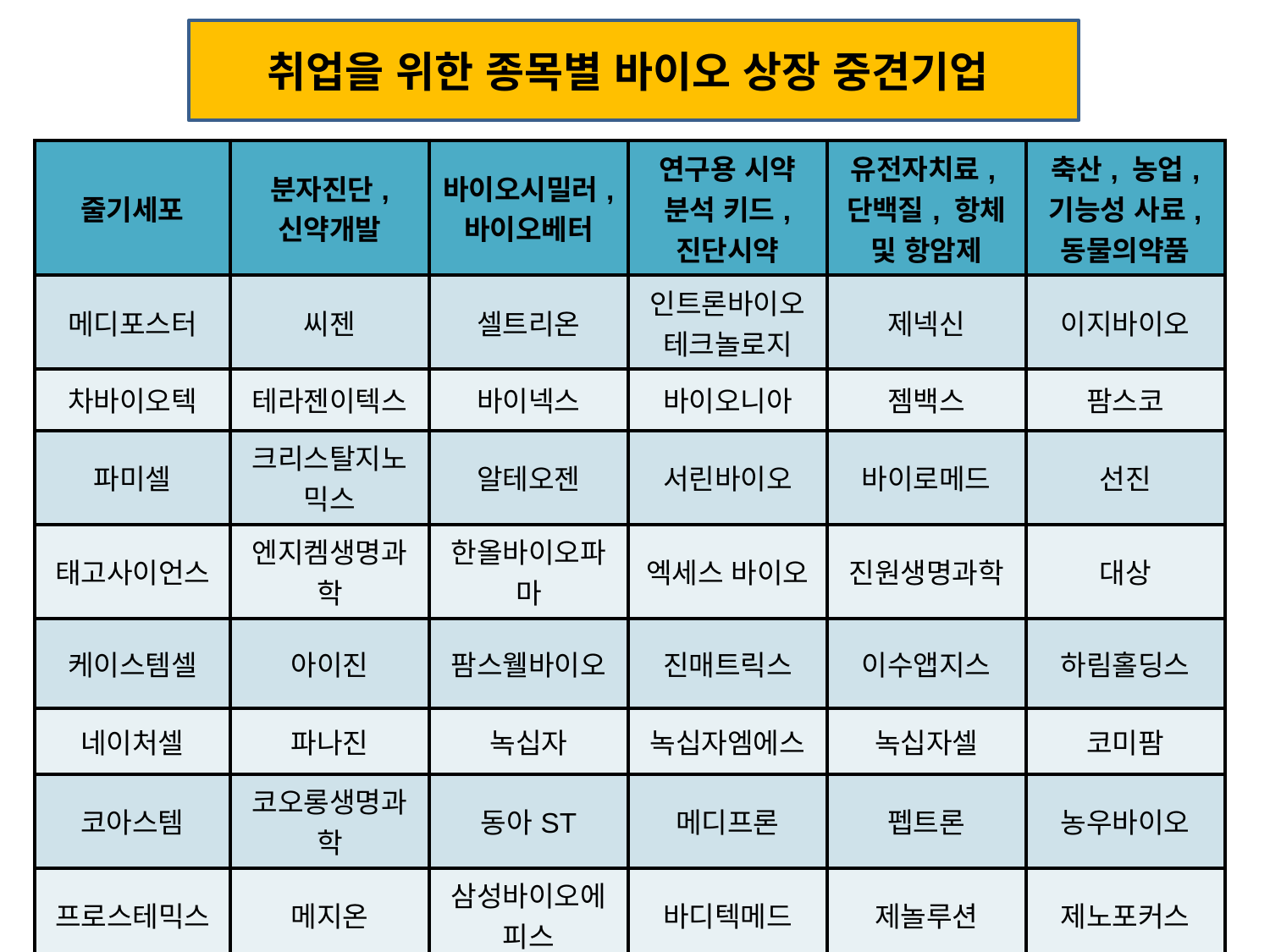

취업을 위한 종목별 바이오 상장 중견기업
| 줄기세포 | 분자진단, 신약개발 | 바이오시밀러, 바이오베터 | 연구용 시약 분석 키드, 진단시약 | 유전자치료,단백질, 항체 및 항암제 | 축산, 농업, 기능성 사료, 동물의약품 |
| --- | --- | --- | --- | --- | --- |
| 메디포스터 | 씨젠 | 셀트리온 | 인트론바이오테크놀로지 | 제넥신 | 이지바이오 |
| 차바이오텍 | 테라젠이텍스 | 바이넥스 | 바이오니아 | 젬백스 | 팜스코 |
| 파미셀 | 크리스탈지노믹스 | 알테오젠 | 서린바이오 | 바이로메드 | 선진 |
| 태고사이언스 | 엔지켐생명과학 | 한올바이오파마 | 엑세스 바이오 | 진원생명과학 | 대상 |
| 케이스템셀 | 아이진 | 팜스웰바이오 | 진매트릭스 | 이수앱지스 | 하림홀딩스 |
| 네이처셀 | 파나진 | 녹십자 | 녹십자엠에스 | 녹십자셀 | 코미팜 |
| 코아스템 | 코오롱생명과학 | 동아ST | 메디프론 | 펩트론 | 농우바이오 |
| 프로스테믹스 | 메지온 | 삼성바이오에피스 | 바디텍메드 | 제놀루션 | 제노포커스 |
| 세원셀론텍 | 씨트리 |  |  | 에이티젠 | 대성미생물 |